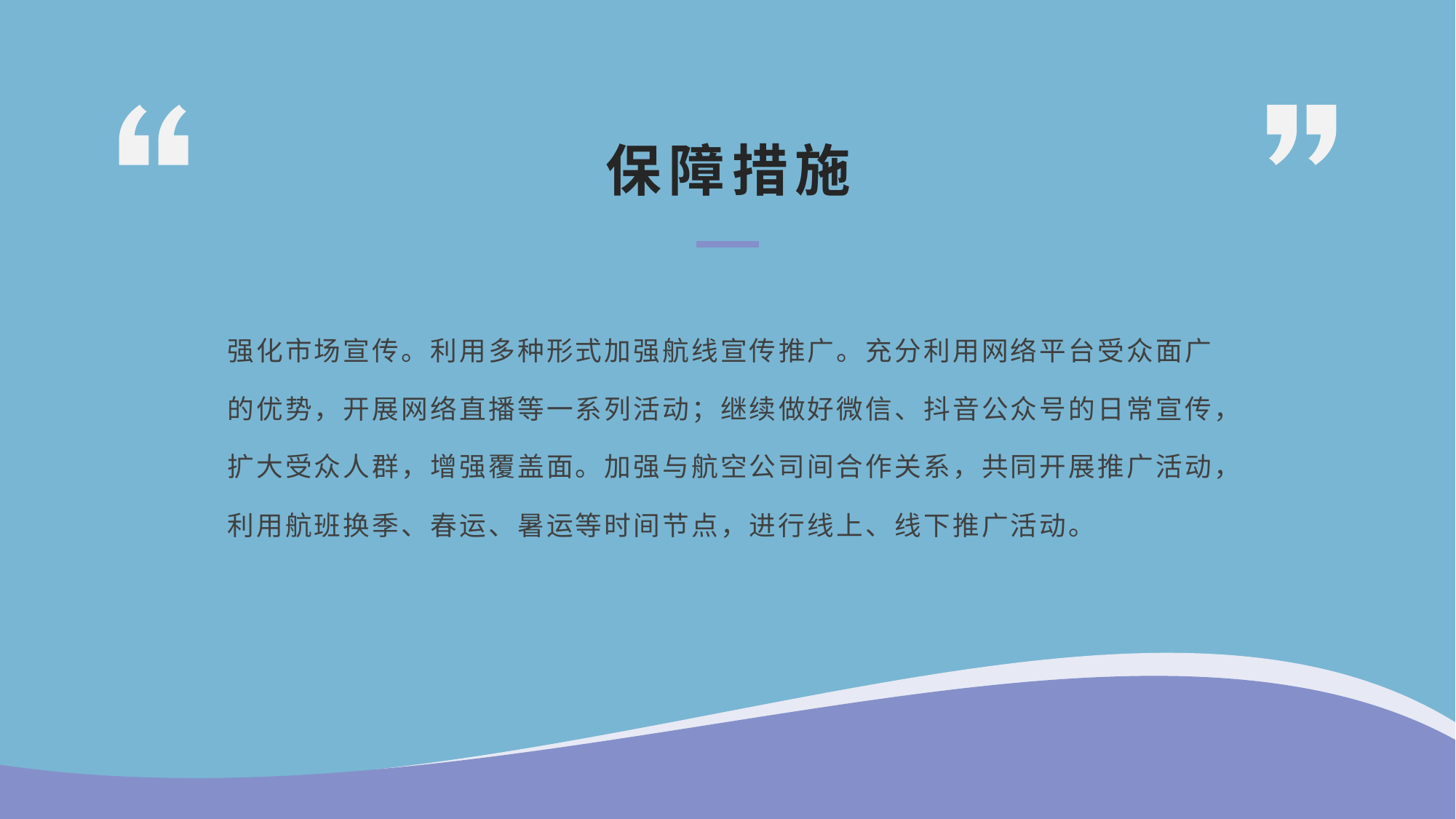

保障措施

强化市场宣传。利用多种形式加强航线宣传推广。充分利用网络平台受众面广的优势，开展网络直播等一系列活动；继续做好微信、抖音公众号的日常宣传，扩大受众人群，增强覆盖面。加强与航空公司间合作关系，共同开展推广活动，利用航班换季、春运、暑运等时间节点，进行线上、线下推广活动。